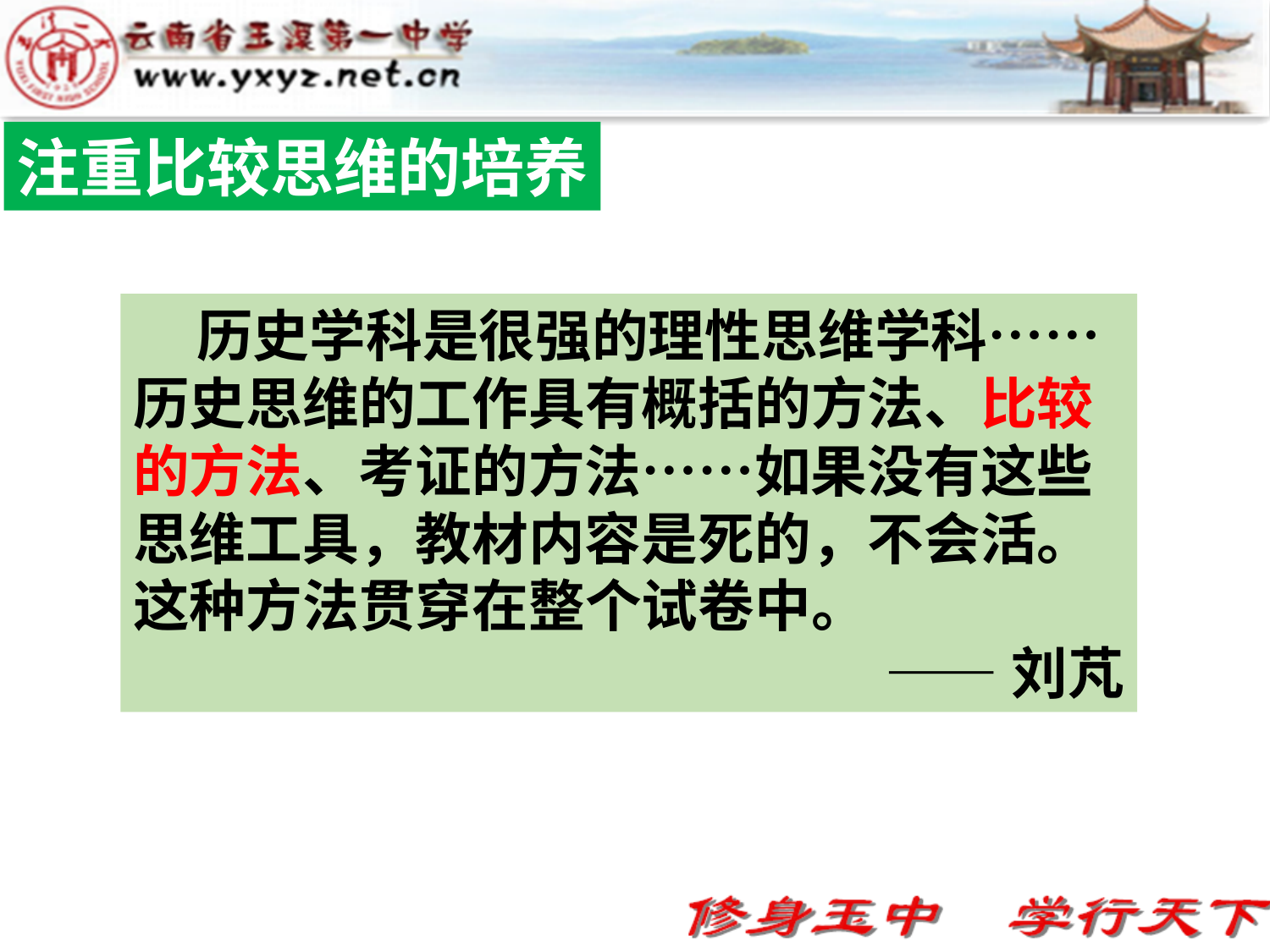

注重比较思维的培养
历史学科是很强的理性思维学科……历史思维的工作具有概括的方法、比较的方法、考证的方法……如果没有这些思维工具，教材内容是死的，不会活。这种方法贯穿在整个试卷中。
——刘芃